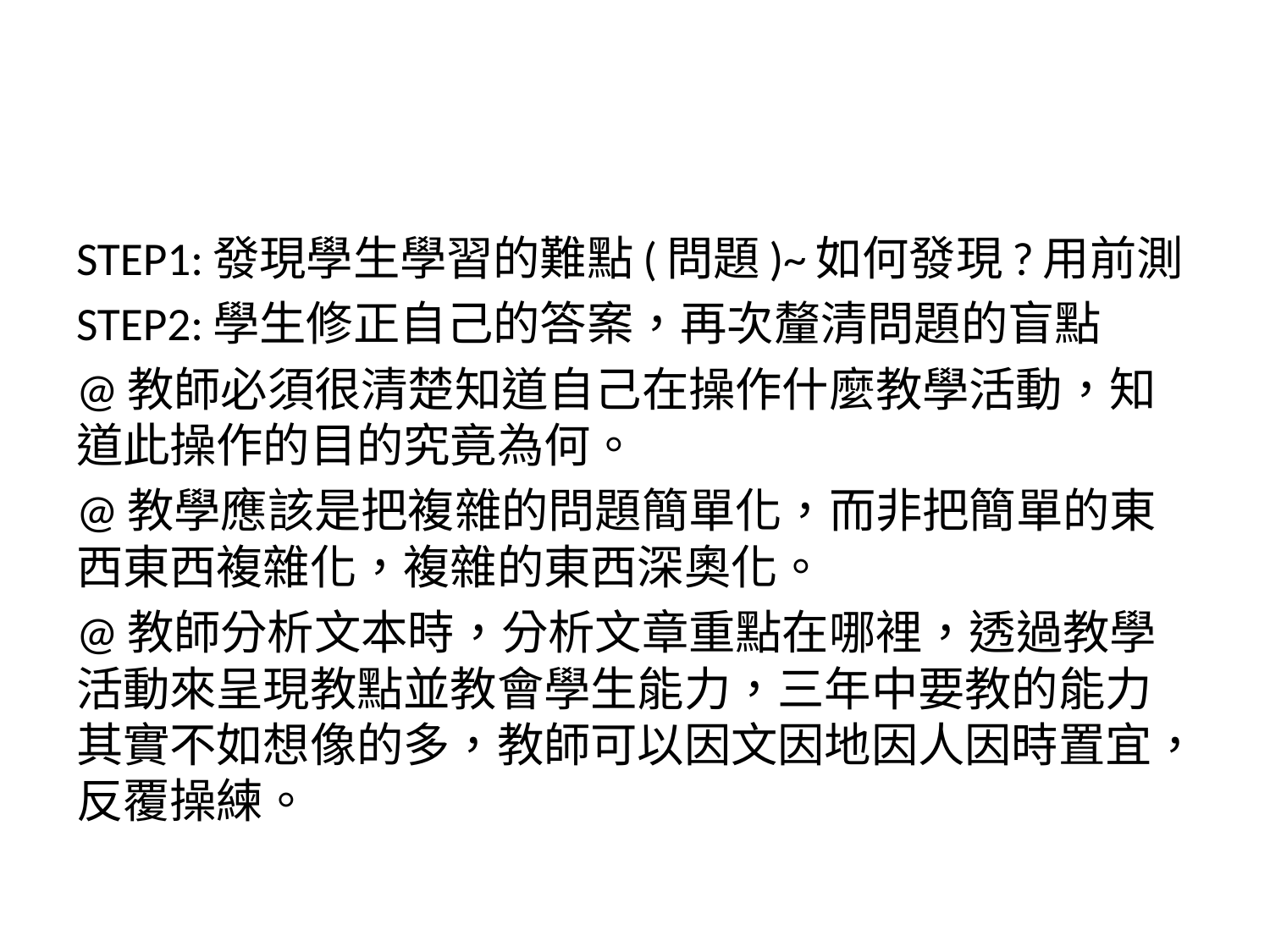

#
STEP1:發現學生學習的難點(問題)~如何發現?用前測
STEP2:學生修正自己的答案，再次釐清問題的盲點
@教師必須很清楚知道自己在操作什麼教學活動，知道此操作的目的究竟為何。
@教學應該是把複雜的問題簡單化，而非把簡單的東西東西複雜化，複雜的東西深奧化。
@教師分析文本時，分析文章重點在哪裡，透過教學活動來呈現教點並教會學生能力，三年中要教的能力其實不如想像的多，教師可以因文因地因人因時置宜，反覆操練。